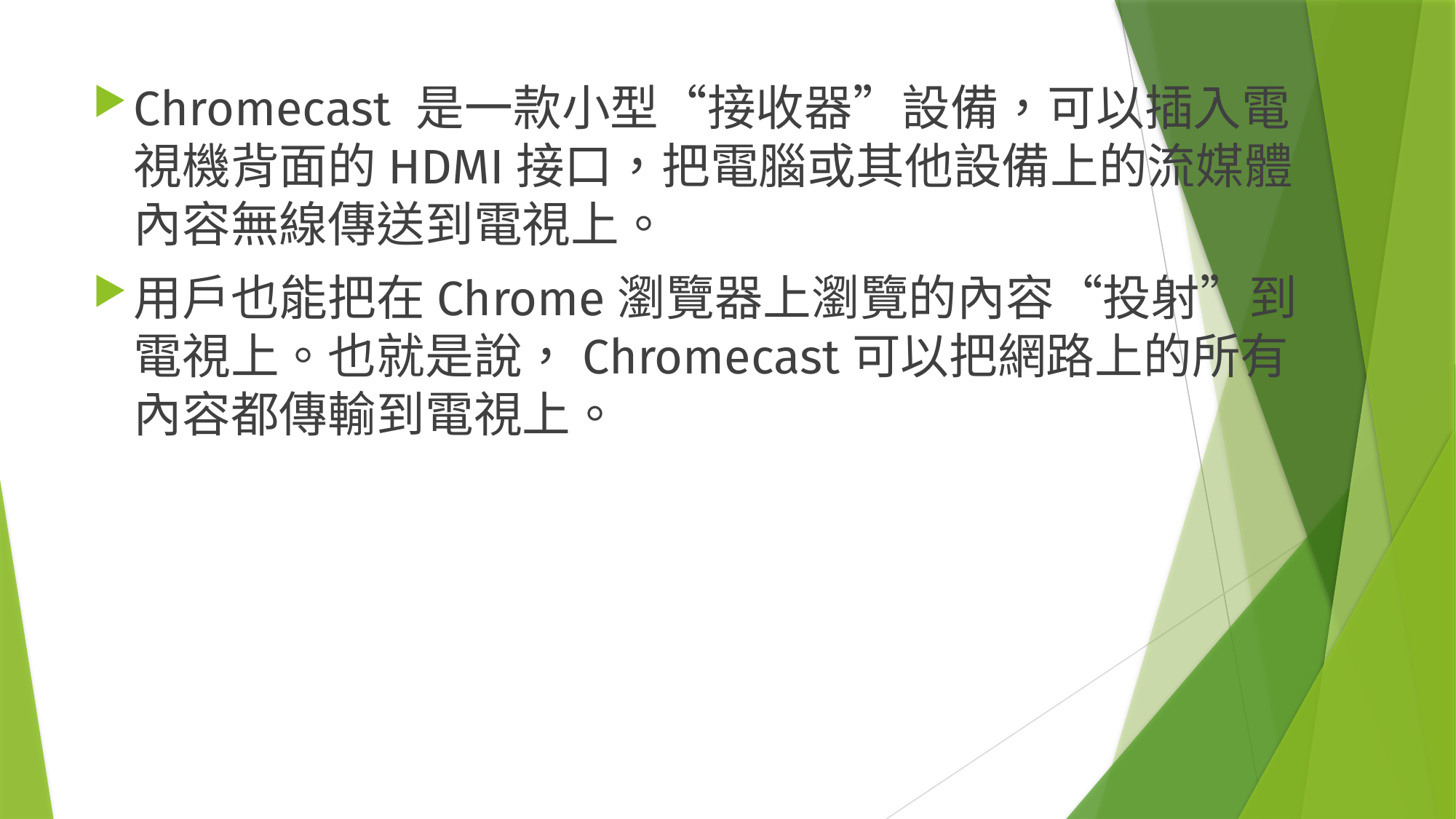

Chromecast 是一款小型“接收器”設備，可以插入電視機背面的HDMI接口，把電腦或其他設備上的流媒體內容無線傳送到電視上。
用戶也能把在Chrome瀏覽器上瀏覽的內容“投射”到電視上。也就是說，Chromecast可以把網路上的所有內容都傳輸到電視上。